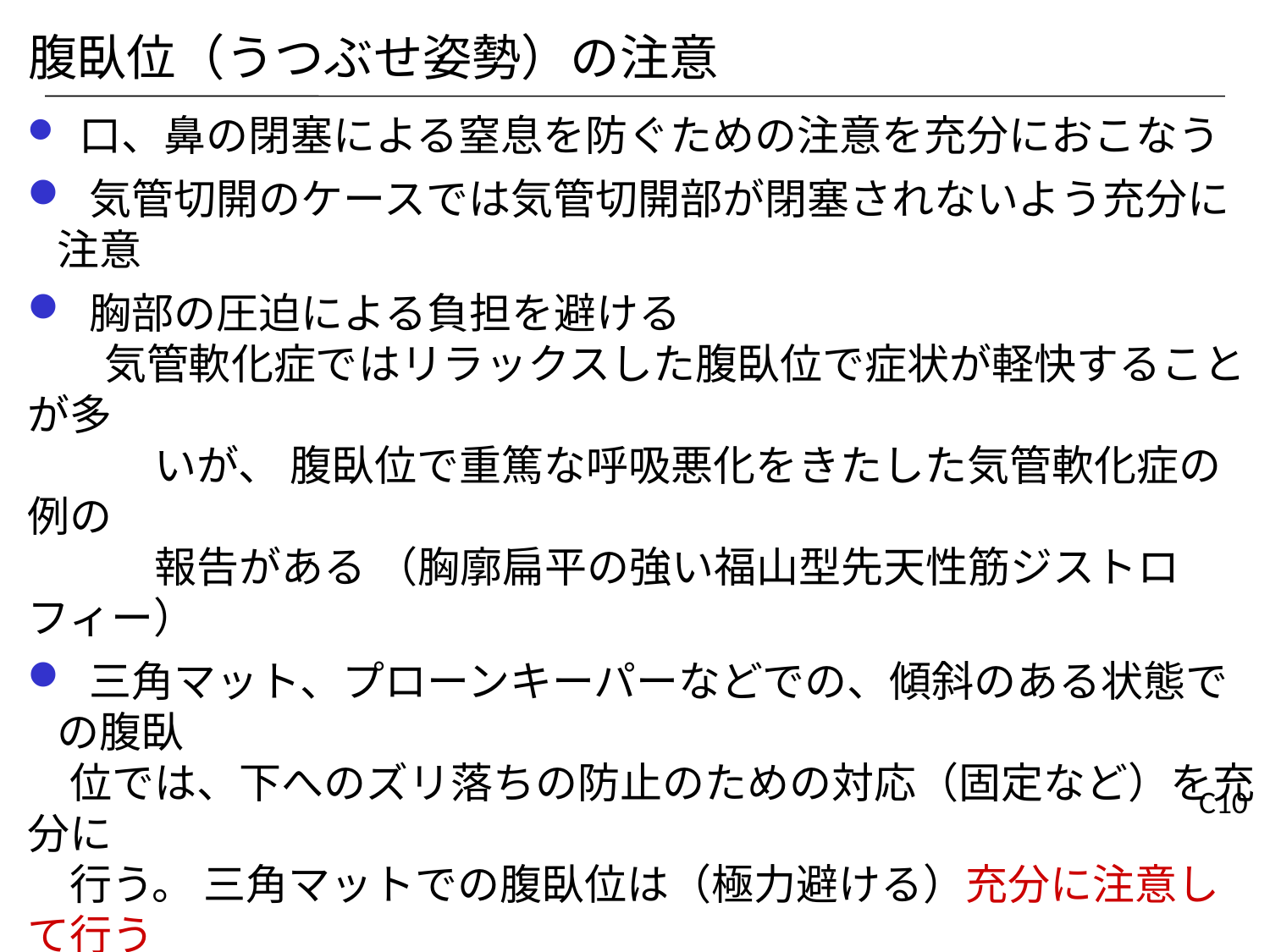

腹臥位（うつぶせ姿勢）の注意

 口、鼻の閉塞による窒息を防ぐための注意を充分におこなう
 気管切開のケースでは気管切開部が閉塞されないよう充分に注意
 胸部の圧迫による負担を避ける
       気管軟化症ではリラックスした腹臥位で症状が軽快することが多
　　　いが、 腹臥位で重篤な呼吸悪化をきたした気管軟化症の例の
　　　報告がある （胸廓扁平の強い福山型先天性筋ジストロフィー）
 三角マット、プローンキーパーなどでの、傾斜のある状態での腹臥
　位では、下へのズリ落ちの防止のための対応（固定など）を充分に
　行う。 三角マットでの腹臥位は（極力避ける）充分に注意して行う
 マットからの、横へのずり落ちの事故を防ぐ
　　固定を確実にする、ガードをつきのマットを作成、脇に大きなロー
　　ルを置く
 基本的には、見守りが可能な状況で腹臥位とする
 リスクのある場合は、パルスオキシメーターでモニターを原則とする
C10